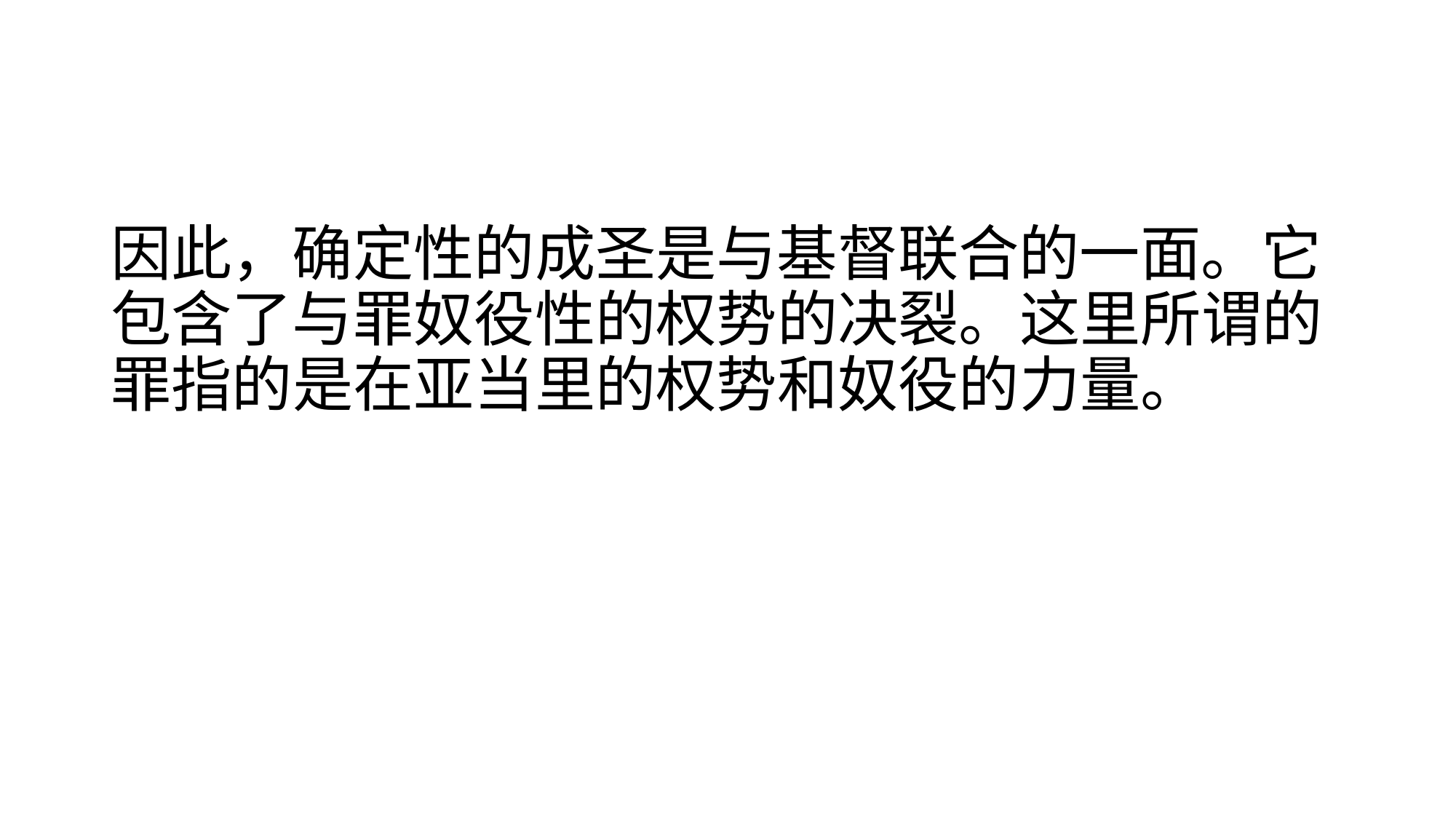

#
因此，确定性的成圣是与基督联合的一面。它包含了与罪奴役性的权势的决裂。这里所谓的罪指的是在亚当里的权势和奴役的力量。